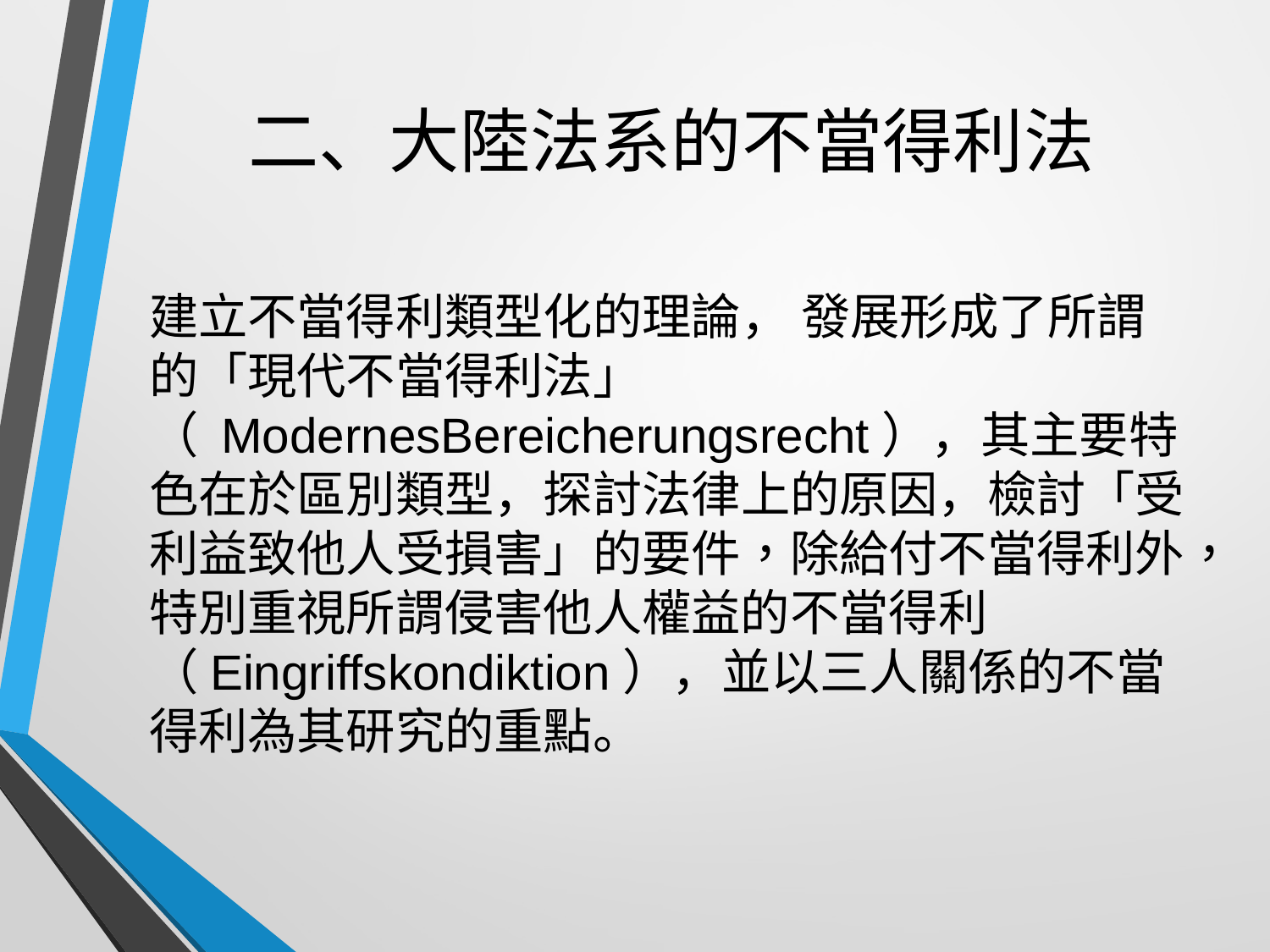

# 二、大陸法系的不當得利法
建立不當得利類型化的理論， 發展形成了所謂的「現代不當得利法」（ ModernesBereicherungsrecht），其主要特色在於區別類型，探討法律上的原因，檢討「受利益致他人受損害」的要件，除給付不當得利外，特別重視所謂侵害他人權益的不當得利（Eingriffskondiktion），並以三人關係的不當得利為其研究的重點。